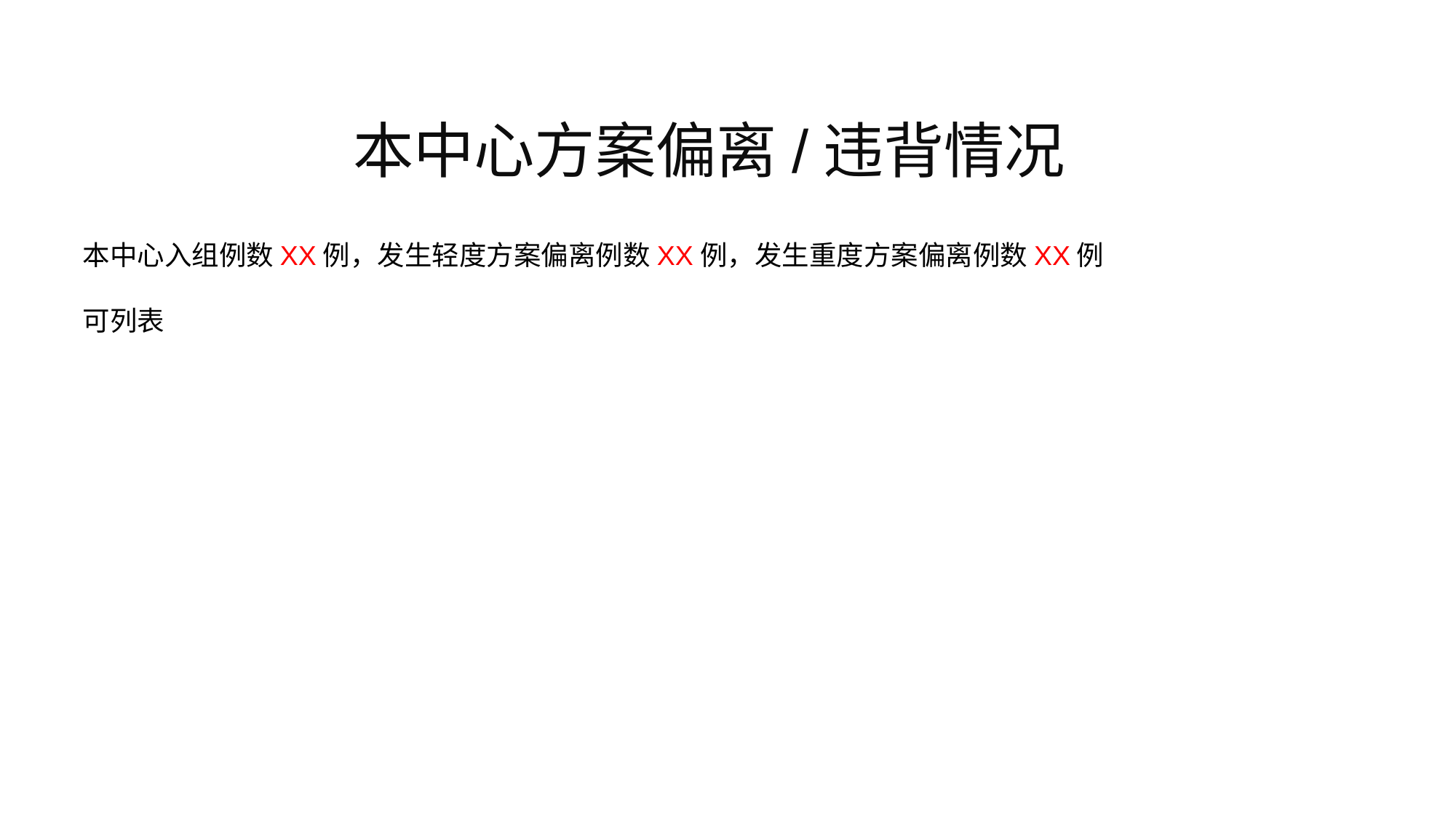

本中心方案偏离/违背情况
本中心入组例数XX例，发生轻度方案偏离例数XX例，发生重度方案偏离例数XX例
可列表